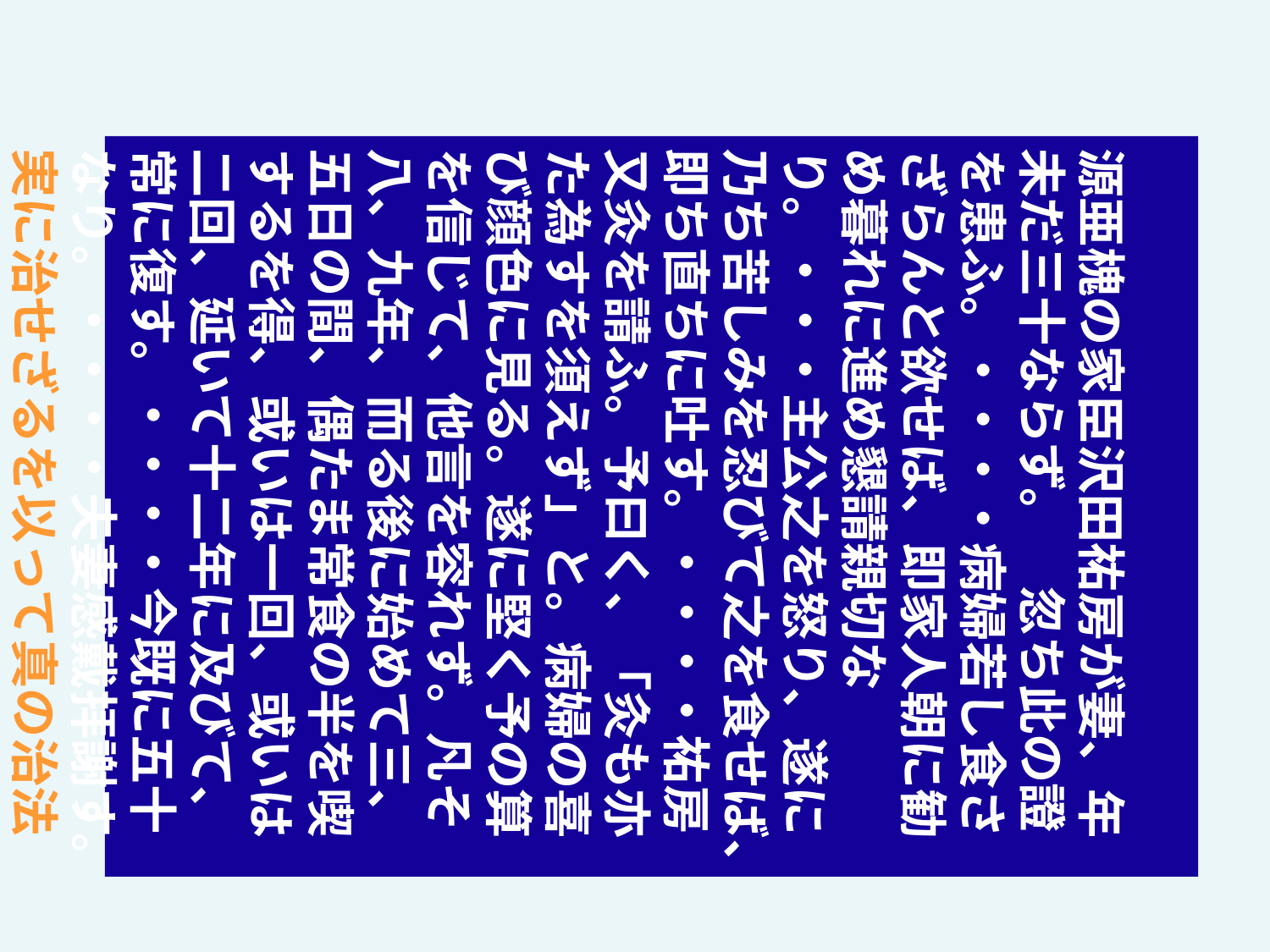

源亜槐の家臣沢田祐房が妻、年未だ三十ならず。　忽ち此の證を患ふ。・・・・病婦若し食さざらんと欲せば、即家人朝に勧め暮れに進め懇請親切なり。・・・主公之を怒り、遂に乃ち苦しみを忍びて之を食せば、即ち直ちに吐す。・・・・祐房又灸を請ふ。予曰く、「灸も亦た為すを須えず」と。病婦の喜び顔色に見る。遂に堅く予の算を信じて、他言を容れず。凡そ八、九年、而る後に始めて三、五日の間、偶たま常食の半を喫するを得、或いは一回、或いは二回、延いて十二年に及びて、常に復す。・・・・今既に五十なり。・・・・夫妻感戴拝謝す。実に治せざるを以って真の治法と為す・・・・。